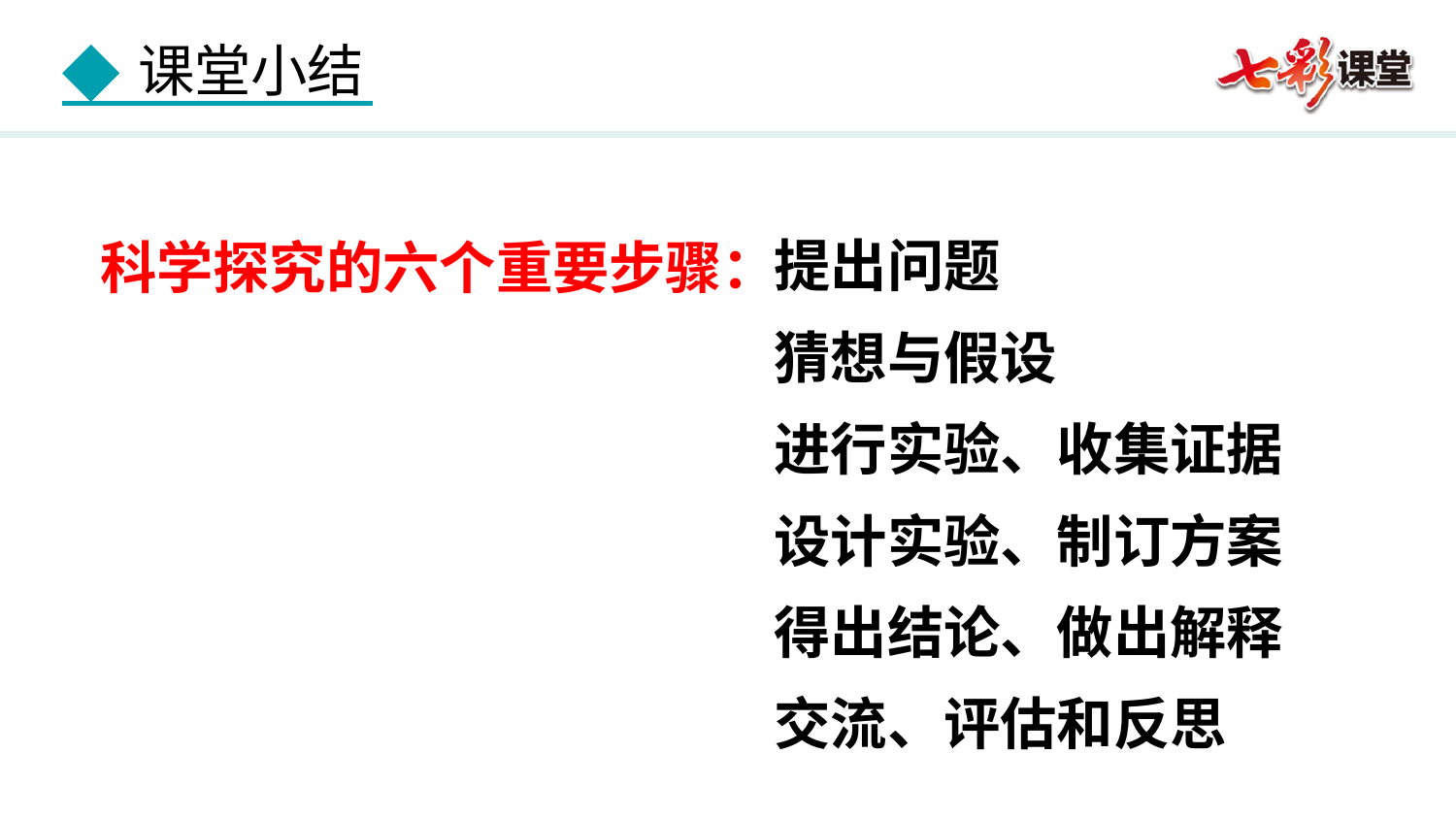

提出问题
猜想与假设
进行实验、收集证据
设计实验、制订方案
得出结论、做出解释
交流、评估和反思
科学探究的六个重要步骤：